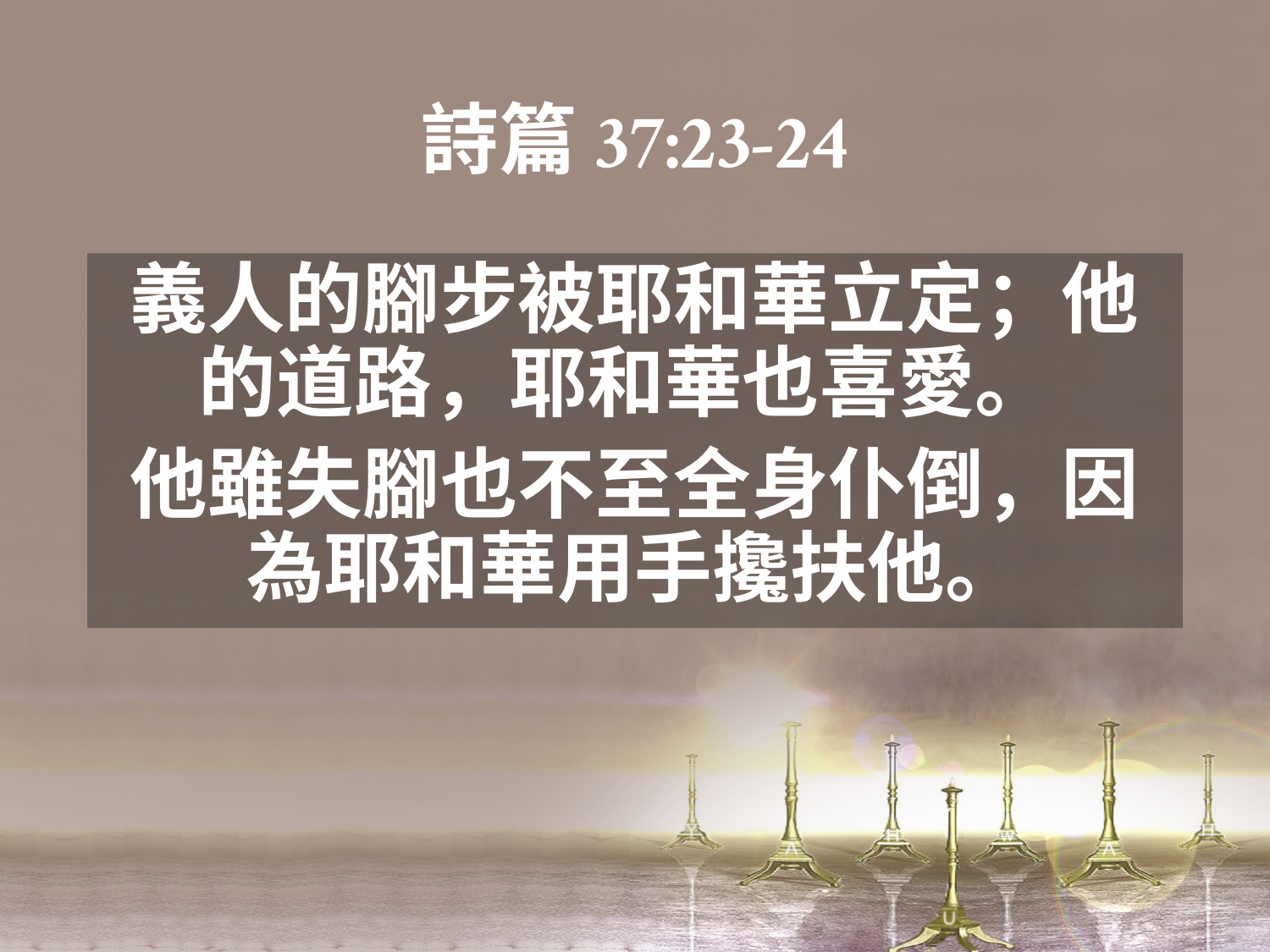

# 詩篇37:23-24
義人的腳步被耶和華立定；他的道路，耶和華也喜愛。
他雖失腳也不至全身仆倒，因為耶和華用手攙扶他。